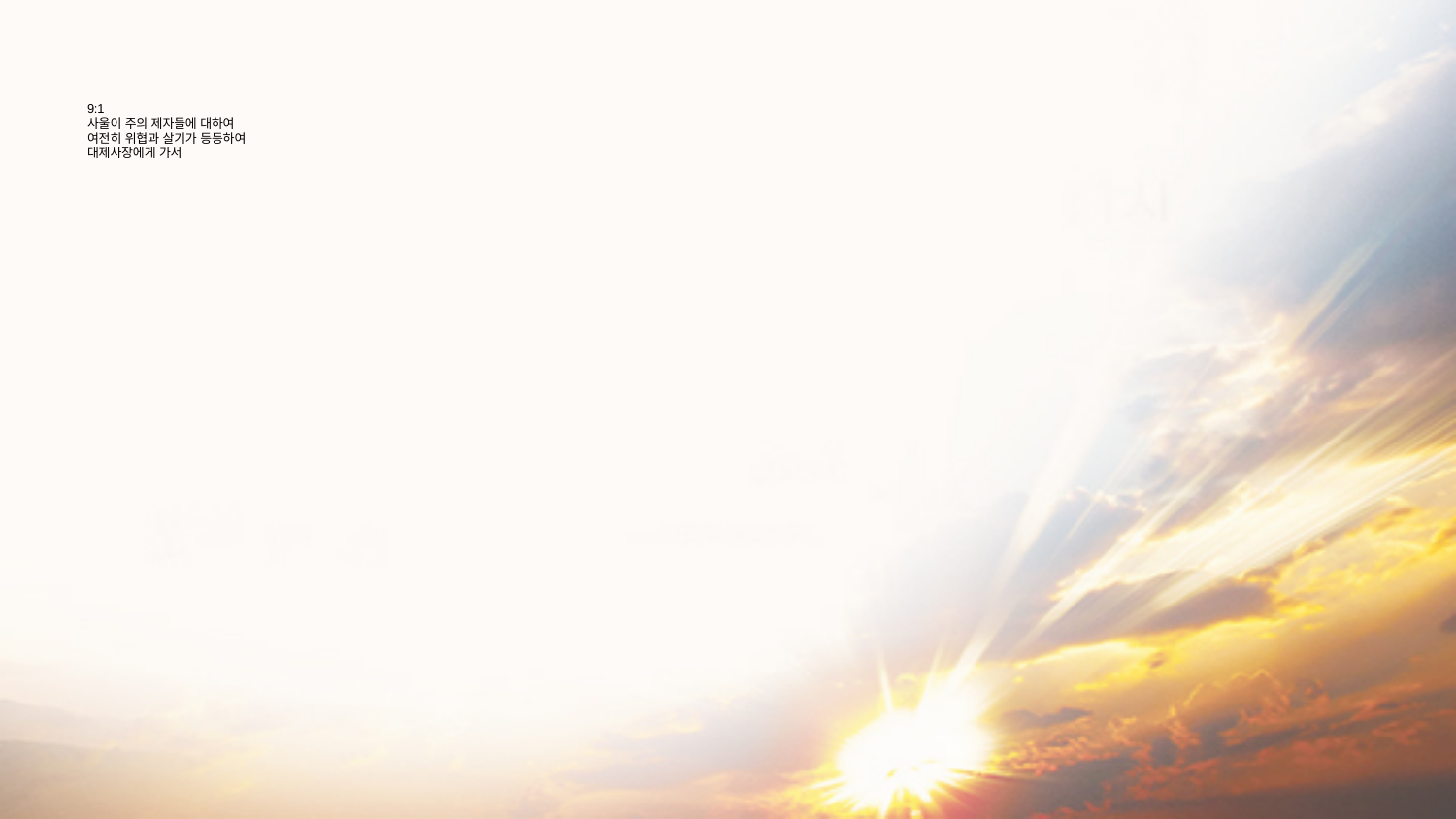

# 9:1 사울이 주의 제자들에 대하여 여전히 위협과 살기가 등등하여 대제사장에게 가서